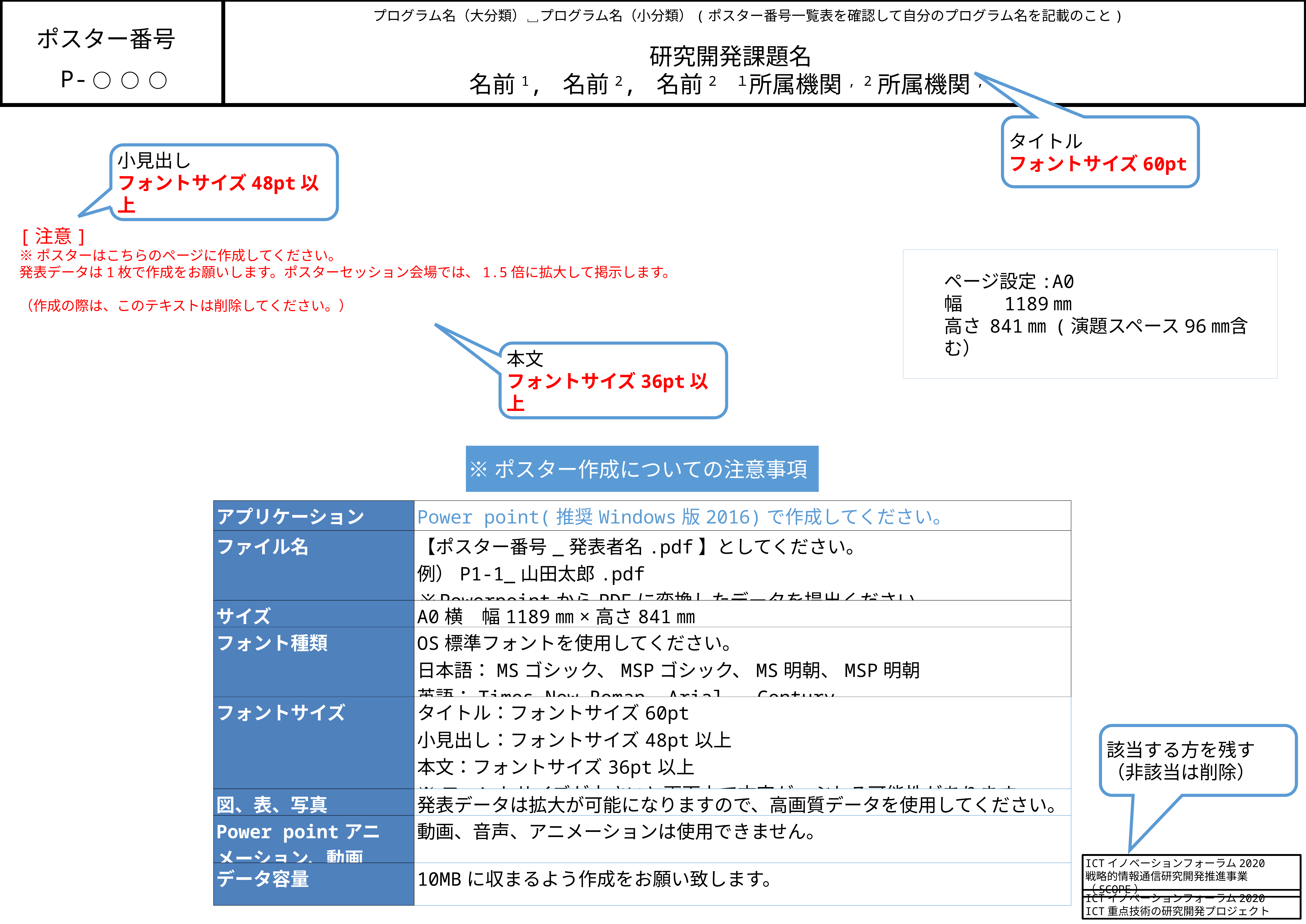

プログラム名（大分類）␣プログラム名（小分類）(ポスター番号一覧表を確認して自分のプログラム名を記載のこと)
ポスター番号
研究開発課題名
名前1, 名前2, 名前2　１所属機関, 2所属機関,
P-◯◯◯
タイトル
フォントサイズ60pt
小見出し
フォントサイズ48pt以上
[注意]
※ポスターはこちらのページに作成してください。
発表データは1枚で作成をお願いします。ポスターセッション会場では、1.5倍に拡大して掲示します。
（作成の際は、このテキストは削除してください。）
ページ設定:A0
幅　　1189㎜
高さ 841㎜ (演題スペース96㎜含む）
本文
フォントサイズ36pt以上
※ポスター作成についての注意事項
| アプリケーション | Power point(推奨Windows版2016)で作成してください。 |
| --- | --- |
| ファイル名 | 【ポスター番号\_発表者名.pdf】としてください。 例）P1-1\_山田太郎.pdf ※PowerpointからPDFに変換したデータを提出ください。 |
| サイズ | A0横　幅1189㎜×高さ841㎜ |
| フォント種類 | OS標準フォントを使用してください。 日本語：MSゴシック、MSPゴシック、MS明朝、MSP明朝　　　 英語：Times New Roman, Arial, Century |
| フォントサイズ | タイトル：フォントサイズ60pt 小見出し：フォントサイズ48pt以上 本文：フォントサイズ36pt以上 ※フォントサイズが小さいと画面上で文字がつぶれる可能性があります。 |
| 図、表、写真 | 発表データは拡大が可能になりますので、高画質データを使用してください。 |
| Power pointアニメーション、動画 | 動画、音声、アニメーションは使用できません。 |
| データ容量 | 10MBに収まるよう作成をお願い致します。 |
該当する方を残す
（非該当は削除）
ICTイノベーションフォーラム2020
戦略的情報通信研究開発推進事業（SCOPE）
ICTイノベーションフォーラム2020
ICT重点技術の研究開発プロジェクト